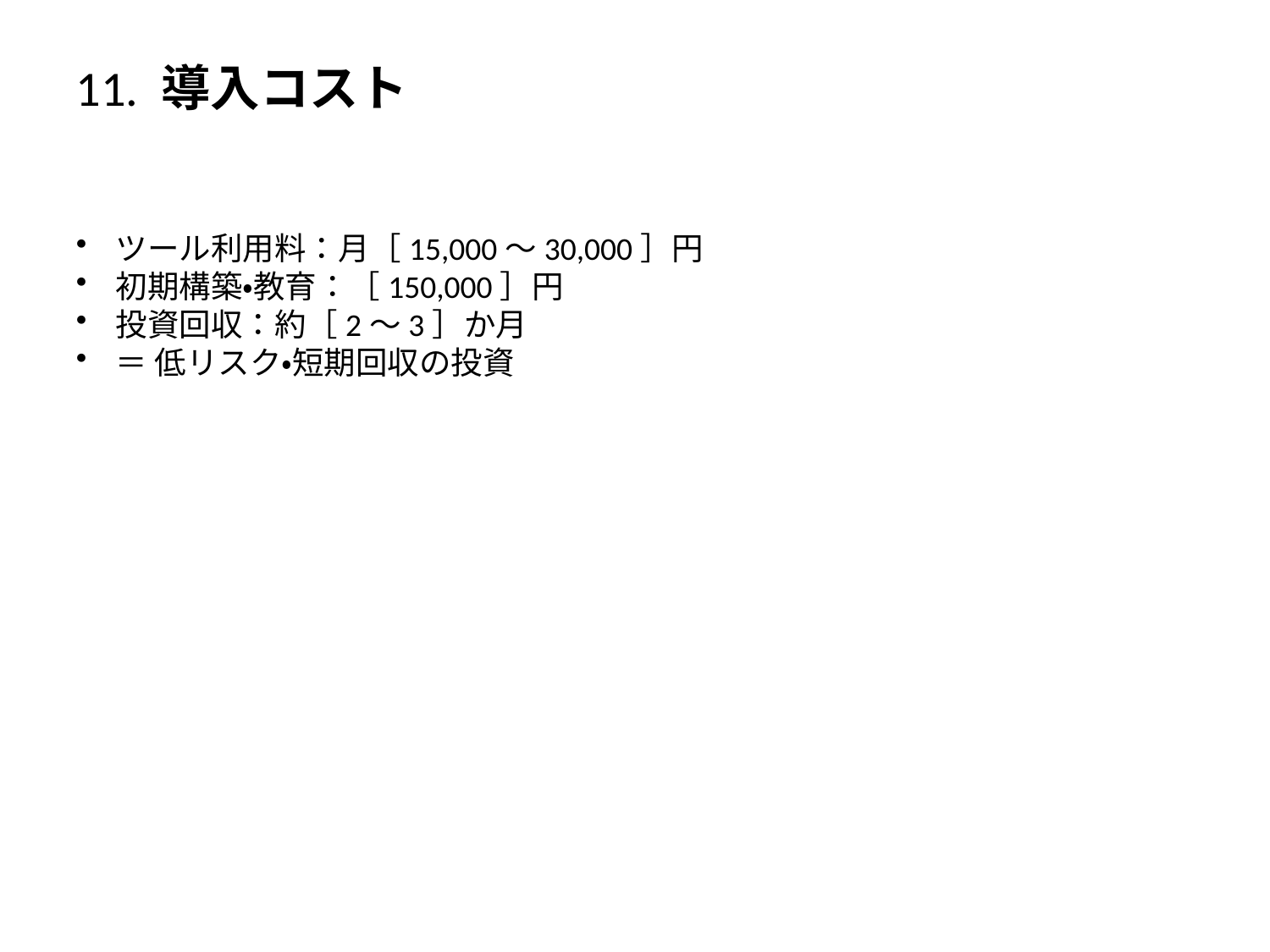

# 11. 導入コスト
ツール利用料：月［15,000〜30,000］円
初期構築・教育：［150,000］円
投資回収：約［2〜3］か月
＝ 低リスク・短期回収の投資